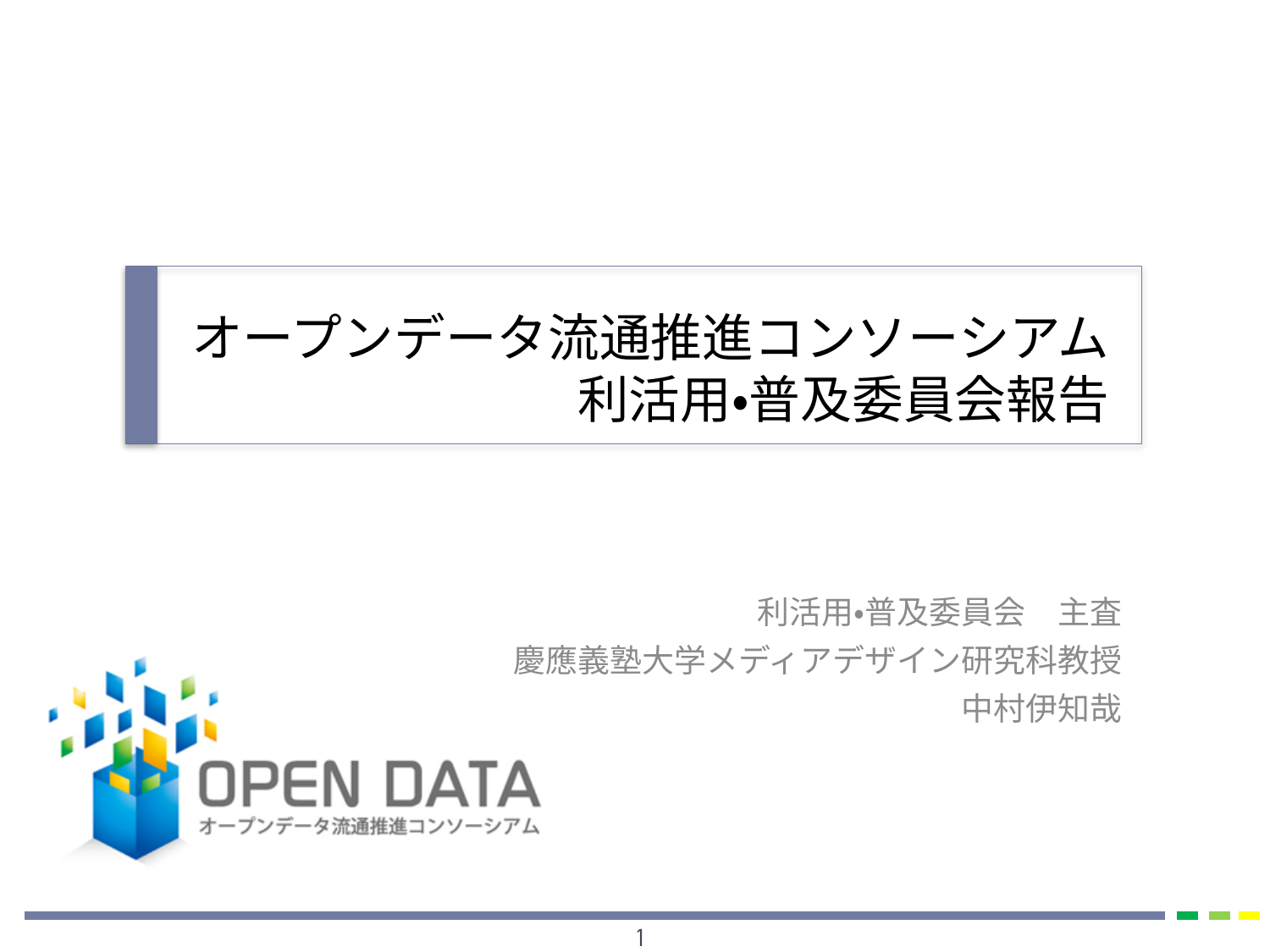

# オープンデータ流通推進コンソーシアム 利活用・普及委員会報告
利活用・普及委員会　主査
慶應義塾大学メディアデザイン研究科教授
中村伊知哉
1